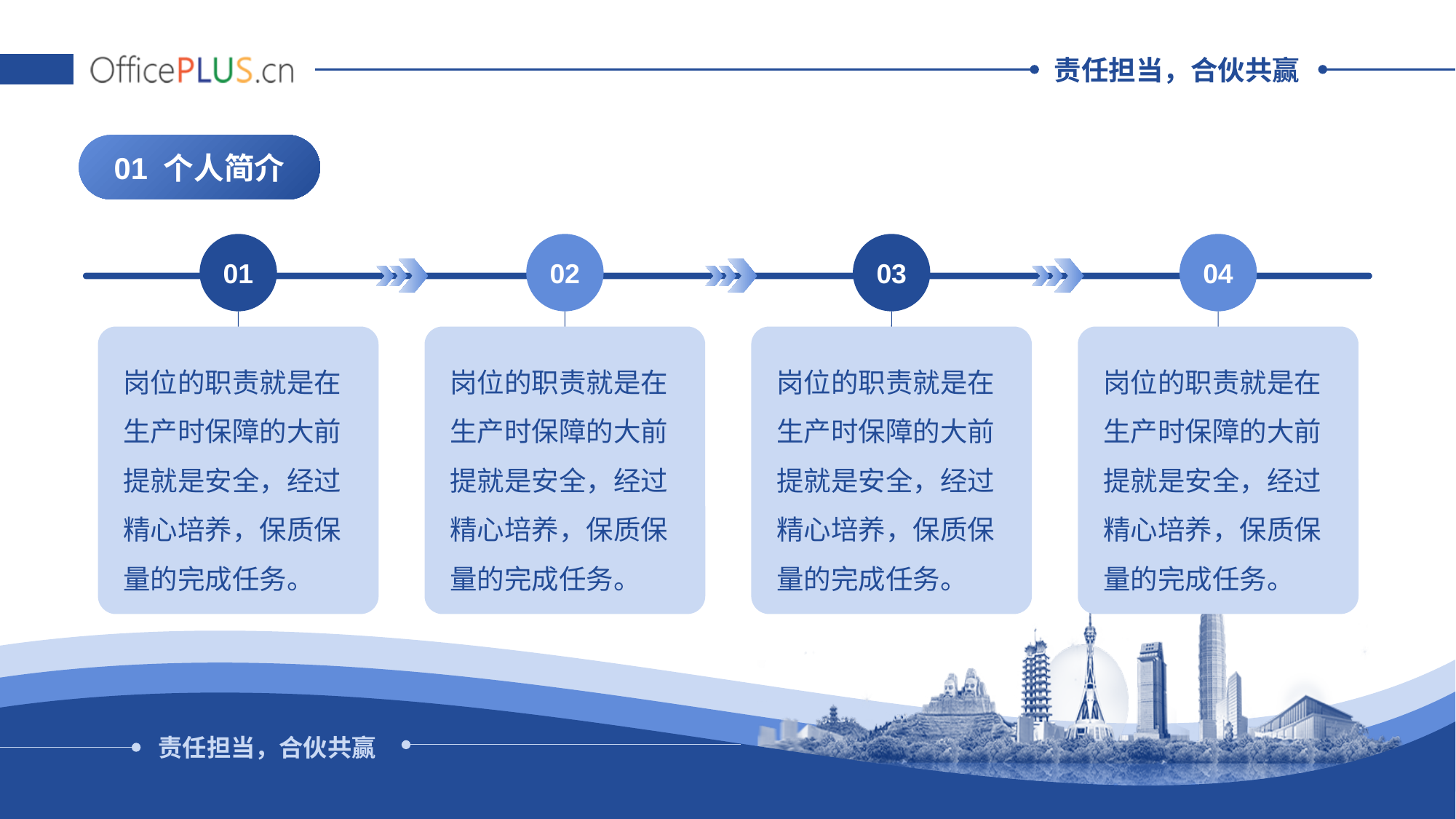

01 个人简介
01
02
03
04

岗位的职责就是在生产时保障的大前提就是安全，经过精心培养，保质保量的完成任务。
岗位的职责就是在生产时保障的大前提就是安全，经过精心培养，保质保量的完成任务。
岗位的职责就是在生产时保障的大前提就是安全，经过精心培养，保质保量的完成任务。
岗位的职责就是在生产时保障的大前提就是安全，经过精心培养，保质保量的完成任务。